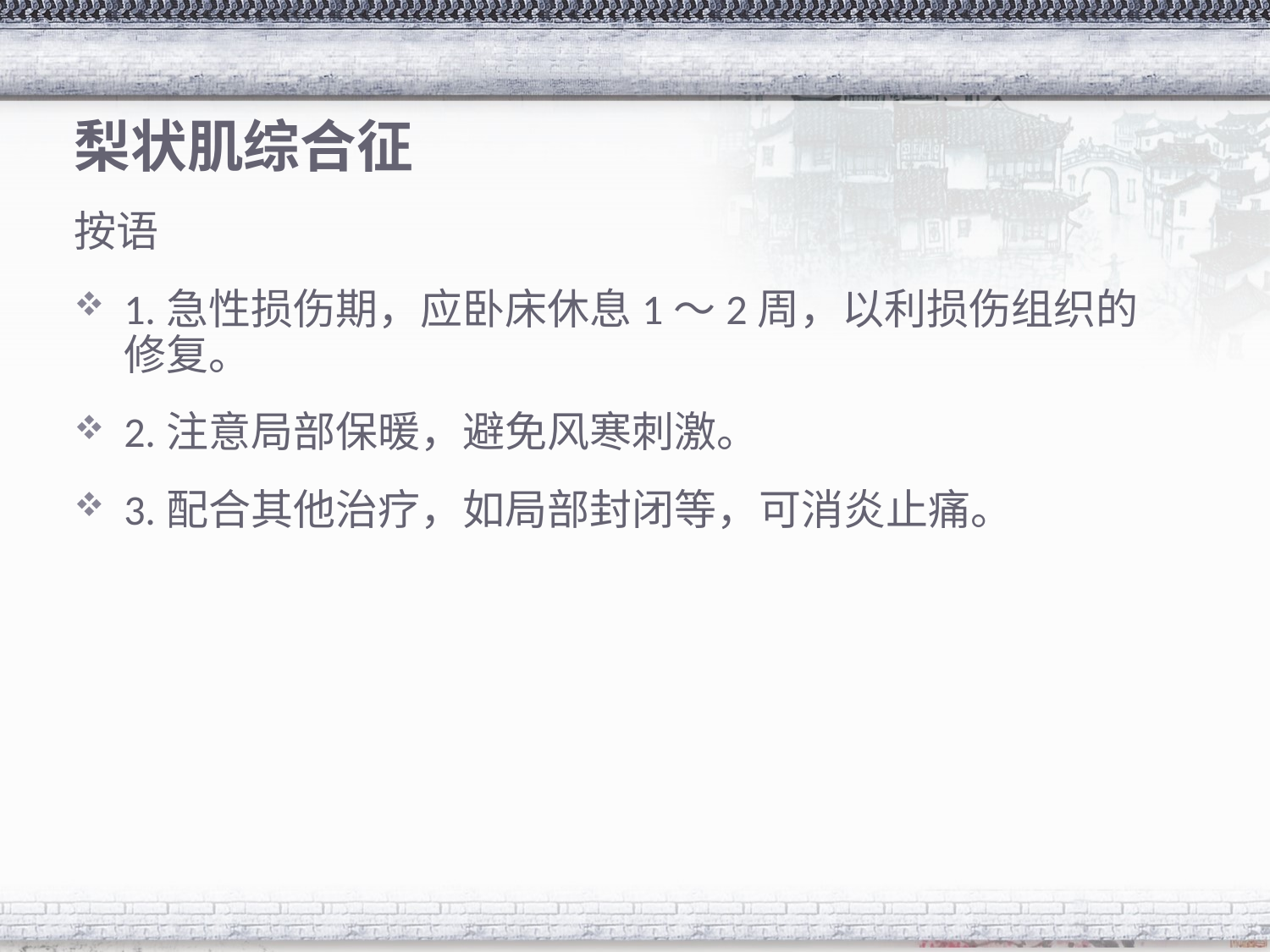

# 梨状肌综合征
按语
1.急性损伤期，应卧床休息1～2周，以利损伤组织的修复。
2.注意局部保暖，避免风寒刺激。
3.配合其他治疗，如局部封闭等，可消炎止痛。